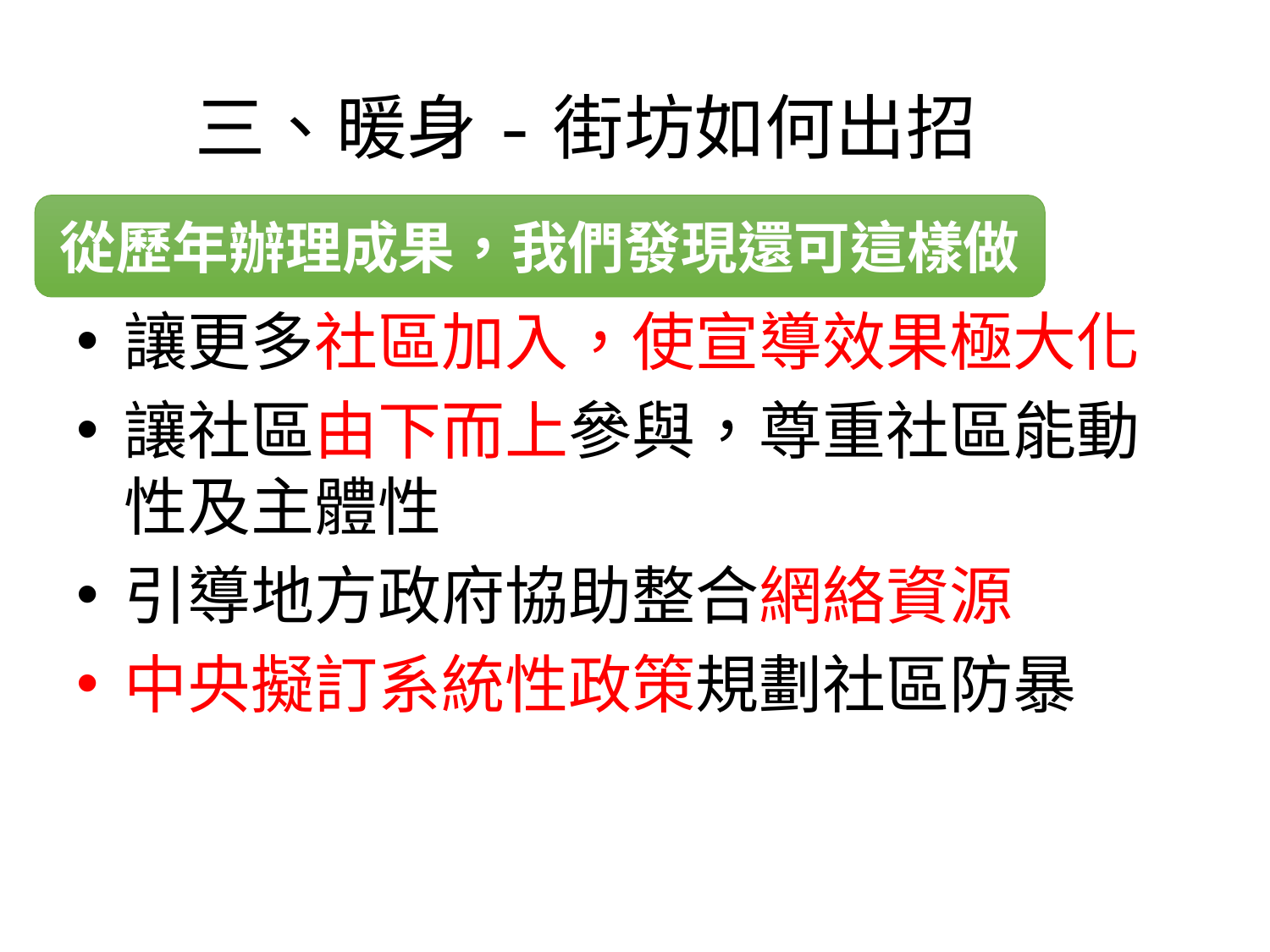

# 三、暖身-街坊如何出招
從歷年辦理成果，我們發現還可這樣做
做
讓更多社區加入，使宣導效果極大化
讓社區由下而上參與，尊重社區能動性及主體性
引導地方政府協助整合網絡資源
中央擬訂系統性政策規劃社區防暴